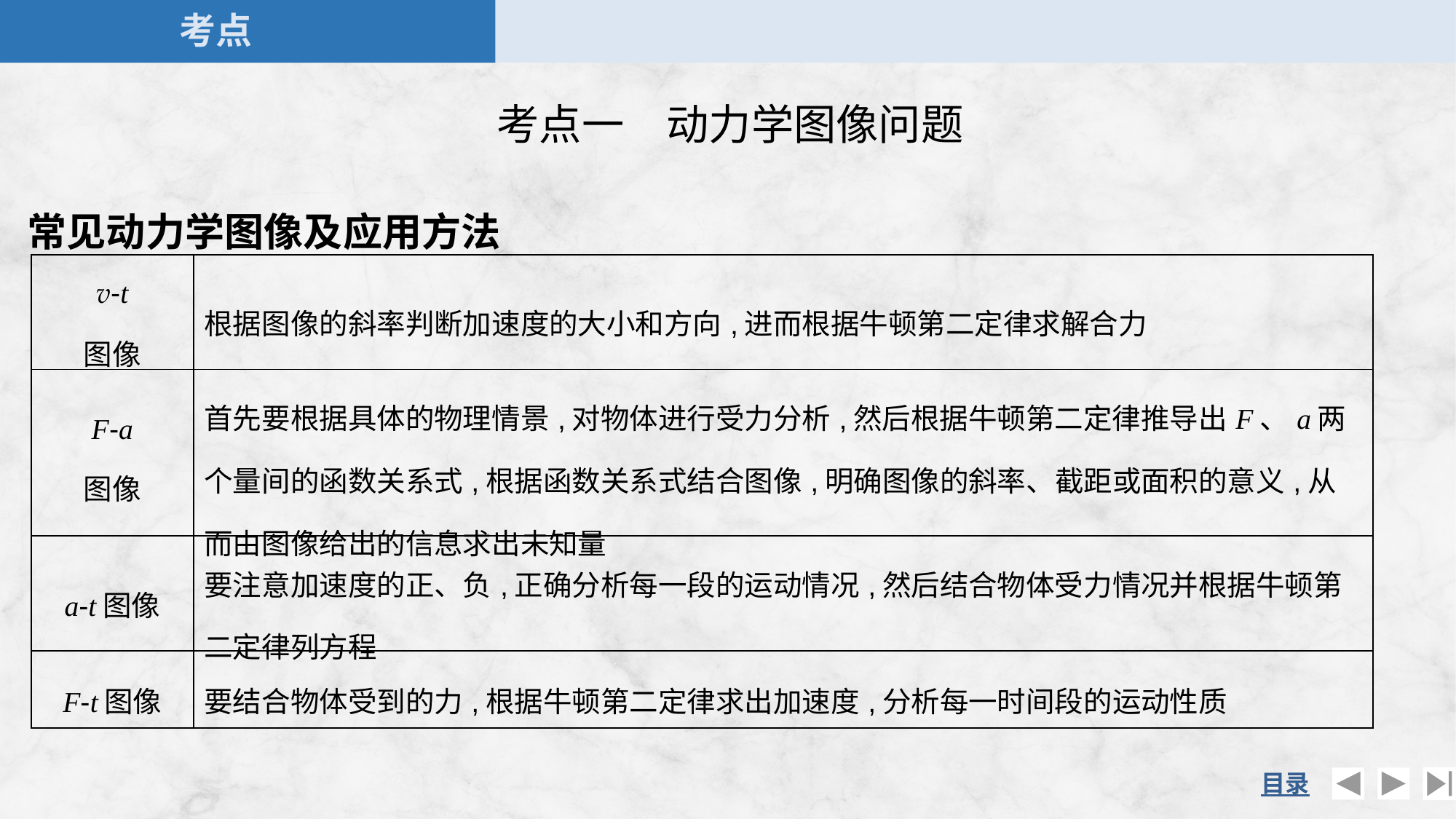

考点一　动力学图像问题
常见动力学图像及应用方法
| v-t 图像 | 根据图像的斜率判断加速度的大小和方向,进而根据牛顿第二定律求解合力 |
| --- | --- |
| F-a 图像 | 首先要根据具体的物理情景,对物体进行受力分析,然后根据牛顿第二定律推导出F、a两个量间的函数关系式,根据函数关系式结合图像,明确图像的斜率、截距或面积的意义,从而由图像给出的信息求出未知量 |
| a-t图像 | 要注意加速度的正、负,正确分析每一段的运动情况,然后结合物体受力情况并根据牛顿第二定律列方程 |
| F-t图像 | 要结合物体受到的力,根据牛顿第二定律求出加速度,分析每一时间段的运动性质 |